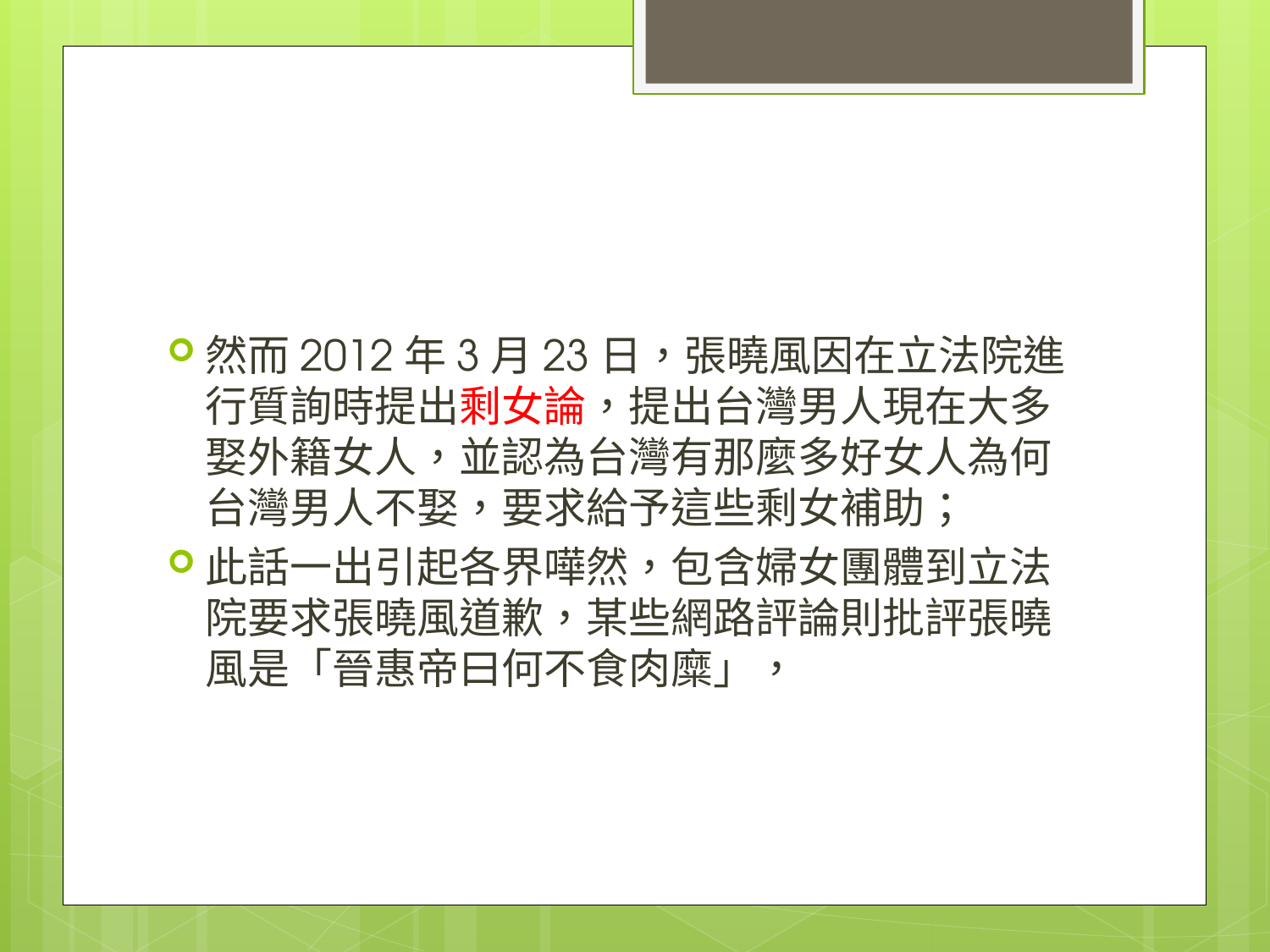

#
然而2012年3月23日，張曉風因在立法院進行質詢時提出剩女論，提出台灣男人現在大多娶外籍女人，並認為台灣有那麼多好女人為何台灣男人不娶，要求給予這些剩女補助；
此話一出引起各界嘩然，包含婦女團體到立法院要求張曉風道歉，某些網路評論則批評張曉風是「晉惠帝曰何不食肉糜」，